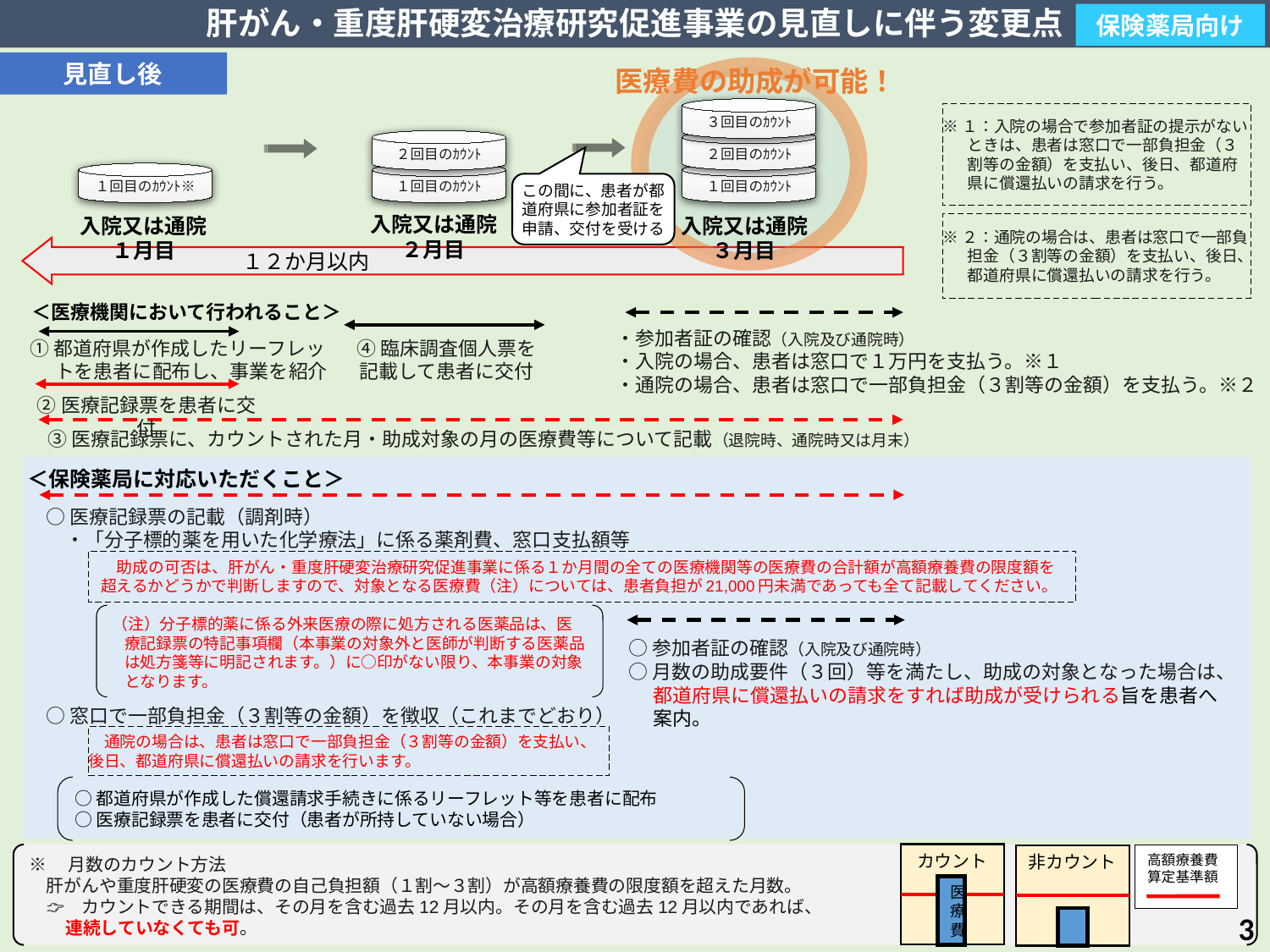

肝がん・重度肝硬変治療研究促進事業の見直しに伴う変更点
保険薬局向け
医療費の助成が可能！

　＜医療機関において行われること＞
見直し後

３回目のｶｳﾝﾄ
※１：入院の場合で参加者証の提示がないときは、患者は窓口で一部負担金（３割等の金額）を支払い、後日、都道府県に償還払いの請求を行う。
２回目のｶｳﾝﾄ
２回目のｶｳﾝﾄ

１回目のｶｳﾝﾄ※
１回目のｶｳﾝﾄ
１回目のｶｳﾝﾄ
この間に、患者が都道府県に参加者証を申請、交付を受ける
入院又は通院
２月目
入院又は通院
１月目
入院又は通院
３月目
※２：通院の場合は、患者は窓口で一部負担金（３割等の金額）を支払い、後日、都道府県に償還払いの請求を行う。
　　　　　　　　　１２か月以内
・参加者証の確認（入院及び通院時）
・入院の場合、患者は窓口で１万円を支払う。※１
・通院の場合、患者は窓口で一部負担金（３割等の金額）を支払う。※２
④臨床調査個人票を
記載して患者に交付
①都道府県が作成したリーフレットを患者に配布し、事業を紹介
②医療記録票を患者に交付
③医療記録票に、カウントされた月・助成対象の月の医療費等について記載（退院時、通院時又は月末）

＜保険薬局に対応いただくこと＞
○医療記録票の記載（調剤時）
　・「分子標的薬を用いた化学療法」に係る薬剤費、窓口支払額等

○窓口で一部負担金（３割等の金額）を徴収（これまでどおり）
　助成の可否は、肝がん・重度肝硬変治療研究促進事業に係る１か月間の全ての医療機関等の医療費の合計額が高額療養費の限度額を超えるかどうかで判断しますので、対象となる医療費（注）については、患者負担が21,000円未満であっても全て記載してください。
（注）分子標的薬に係る外来医療の際に処方される医薬品は、医療記録票の特記事項欄（本事業の対象外と医師が判断する医薬品は処方箋等に明記されます。）に○印がない限り、本事業の対象となります。
○参加者証の確認（入院及び通院時）
○月数の助成要件（３回）等を満たし、助成の対象となった場合は、都道府県に償還払いの請求をすれば助成が受けられる旨を患者へ案内。
　通院の場合は、患者は窓口で一部負担金（３割等の金額）を支払い、後日、都道府県に償還払いの請求を行います。
○都道府県が作成した償還請求手続きに係るリーフレット等を患者に配布
○医療記録票を患者に交付（患者が所持していない場合）
カウント
医療費
※　月数のカウント方法
　肝がんや重度肝硬変の医療費の自己負担額（１割～３割）が高額療養費の限度額を超えた月数。
　👉　カウントできる期間は、その月を含む過去12月以内。その月を含む過去12月以内であれば、
連続していなくても可。
非カウント

高額療養費
算定基準額

3